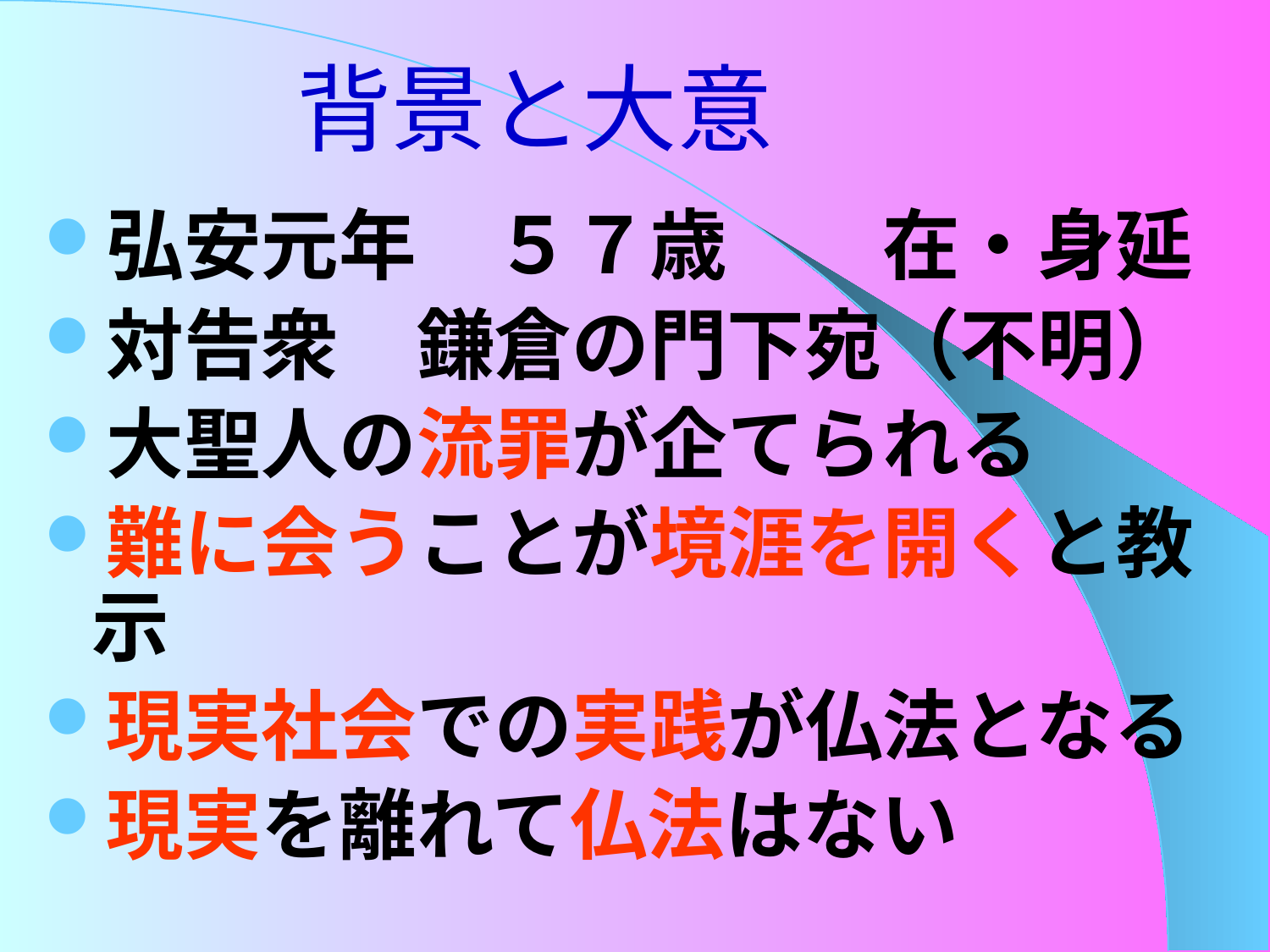

# 背景と大意
弘安元年　５７歳　　在・身延
対告衆　鎌倉の門下宛（不明）
大聖人の流罪が企てられる
難に会うことが境涯を開くと教示
現実社会での実践が仏法となる
現実を離れて仏法はない